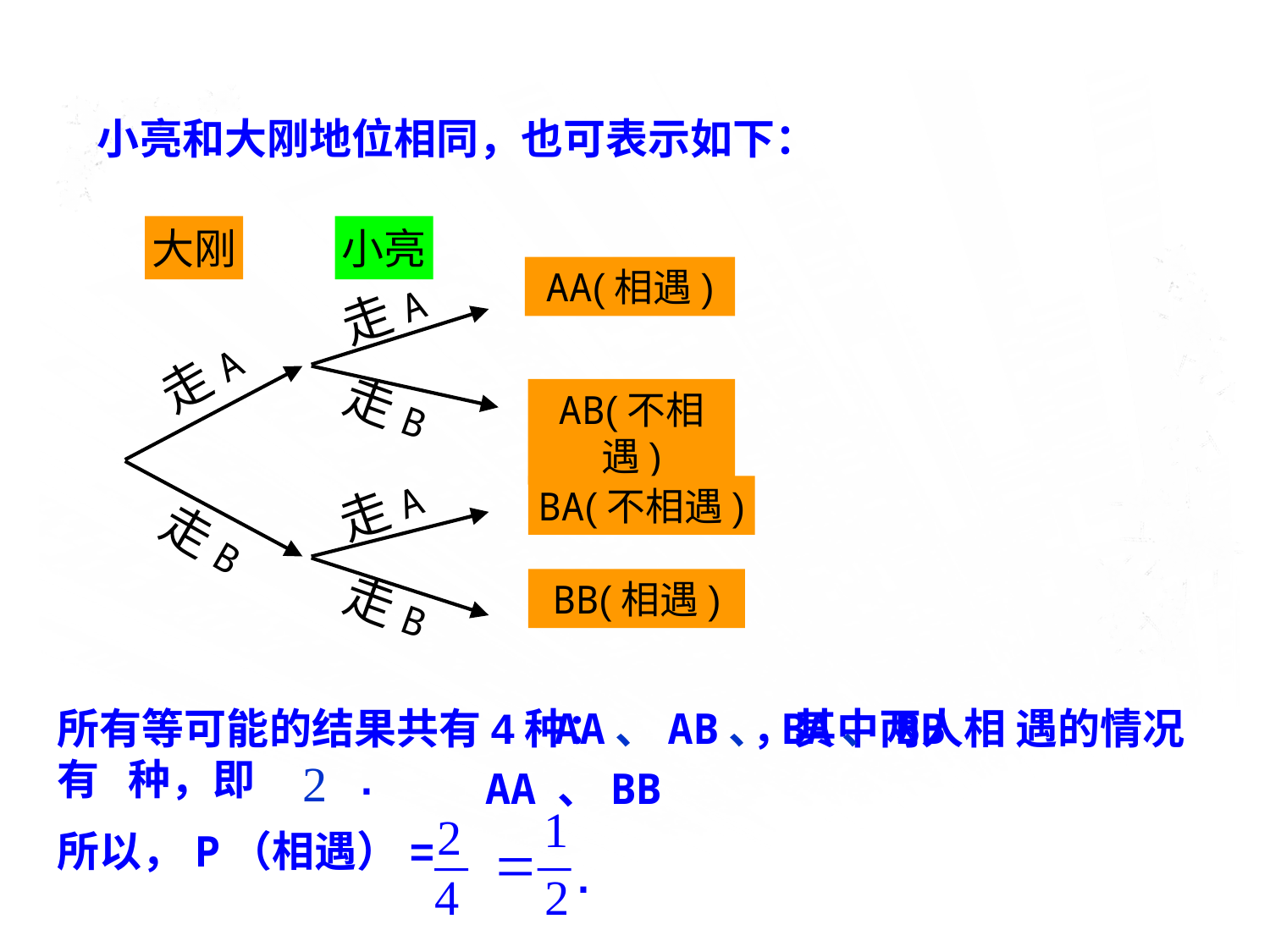

小亮和大刚地位相同，也可表示如下：
大刚
小亮
AA(相遇)
走A

走A

走B
AB(不相遇)

走A
BA(不相遇)
走B

BB(相遇)
走B
所有等可能的结果共有4种：               ，其中两人相 遇的情况有   种，即          .
所以，P（相遇）=
AA、AB、BA、BB
2
AA 、BB

1
2
=

·
4
2